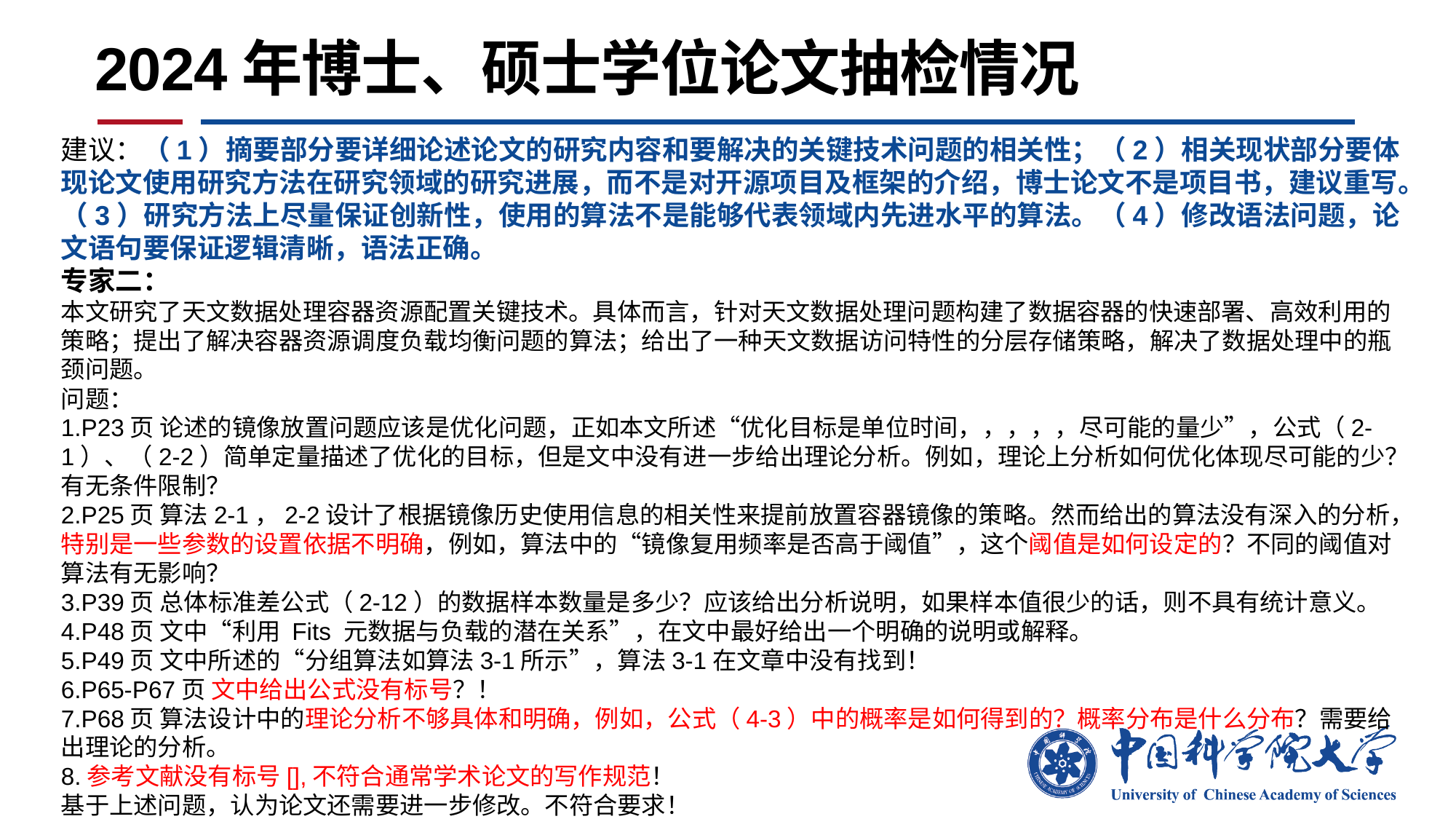

2024年博士、硕士学位论文抽检情况
建议：（1）摘要部分要详细论述论文的研究内容和要解决的关键技术问题的相关性；（2）相关现状部分要体现论文使用研究方法在研究领域的研究进展，而不是对开源项目及框架的介绍，博士论文不是项目书，建议重写。（3）研究方法上尽量保证创新性，使用的算法不是能够代表领域内先进水平的算法。（4）修改语法问题，论文语句要保证逻辑清晰，语法正确。
专家二：
本文研究了天文数据处理容器资源配置关键技术。具体而言，针对天文数据处理问题构建了数据容器的快速部署、高效利用的策略；提出了解决容器资源调度负载均衡问题的算法；给出了一种天文数据访问特性的分层存储策略，解决了数据处理中的瓶颈问题。
问题：
1.P23页 论述的镜像放置问题应该是优化问题，正如本文所述“优化目标是单位时间，，，，，尽可能的量少”，公式（2-1）、（2-2）简单定量描述了优化的目标，但是文中没有进一步给出理论分析。例如，理论上分析如何优化体现尽可能的少？有无条件限制？
2.P25页 算法2-1，2-2设计了根据镜像历史使用信息的相关性来提前放置容器镜像的策略。然而给出的算法没有深入的分析，特别是一些参数的设置依据不明确，例如，算法中的“镜像复用频率是否高于阈值”，这个阈值是如何设定的？不同的阈值对算法有无影响？
3.P39页 总体标准差公式（2-12）的数据样本数量是多少？应该给出分析说明，如果样本值很少的话，则不具有统计意义。
4.P48页 文中“利用 Fits 元数据与负载的潜在关系”，在文中最好给出一个明确的说明或解释。
5.P49页 文中所述的“分组算法如算法3-1所示”，算法3-1在文章中没有找到！
6.P65-P67页 文中给出公式没有标号？！
7.P68页 算法设计中的理论分析不够具体和明确，例如，公式（4-3）中的概率是如何得到的？概率分布是什么分布？需要给出理论的分析。
8.参考文献没有标号[],不符合通常学术论文的写作规范！
基于上述问题，认为论文还需要进一步修改。不符合要求！